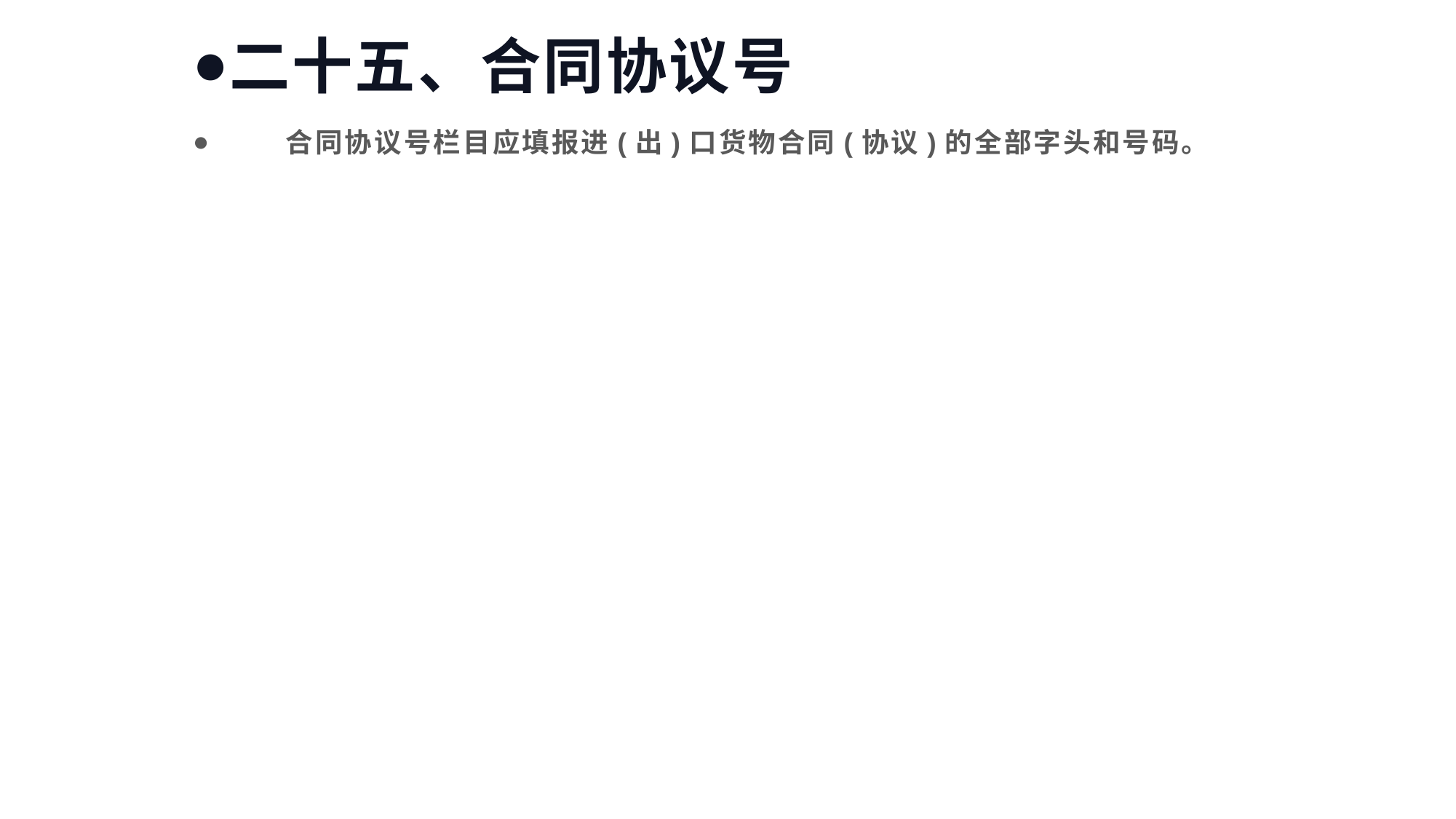

二十五、合同协议号
       合同协议号栏目应填报进(出)口货物合同(协议)的全部字头和号码。